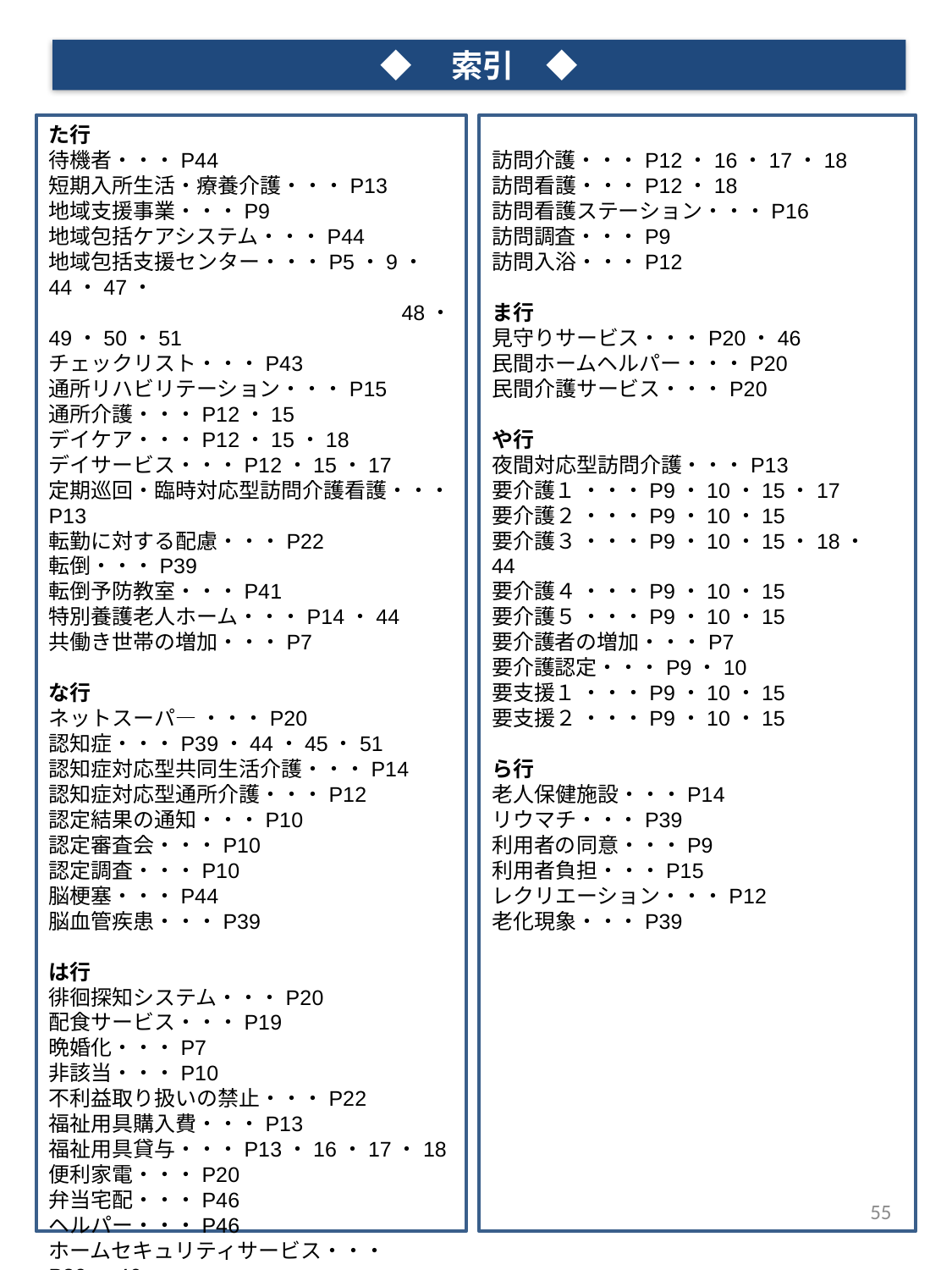

◆　索引　◆

た行
待機者・・・P44
短期入所生活・療養介護・・・P13
地域支援事業・・・P9
地域包括ケアシステム・・・P44
地域包括支援センター・・・P5・9・44・47・
　　　　　　　　　　　　　　　　  48・49・50・51
チェックリスト・・・P43
通所リハビリテーション・・・P15
通所介護・・・P12・15
デイケア・・・P12・15・18
デイサービス・・・P12・15・17
定期巡回・臨時対応型訪問介護看護・・・P13
転勤に対する配慮・・・P22
転倒・・・P39
転倒予防教室・・・P41
特別養護老人ホーム・・・P14・44
共働き世帯の増加・・・P7

な行
ネットスーパ― ・・・P20
認知症・・・P39・44・45・51
認知症対応型共同生活介護・・・P14
認知症対応型通所介護・・・P12
認定結果の通知・・・P10
認定審査会・・・P10
認定調査・・・P10
脳梗塞・・・P44
脳血管疾患・・・P39

は行
徘徊探知システム・・・P20
配食サービス・・・P19
晩婚化・・・P7
非該当・・・P10
不利益取り扱いの禁止・・・P22
福祉用具購入費・・・P13
福祉用具貸与・・・P13・16・17・18
便利家電・・・P20
弁当宅配・・・P46
ヘルパー・・・P46
ホームセキュリティサービス・・・P20・46
ホームヘルパー・・・P12

訪問介護・・・P12・16・17・18
訪問看護・・・P12・18
訪問看護ステーション・・・P16
訪問調査・・・P9
訪問入浴・・・P12

ま行
見守りサービス・・・P20・46
民間ホームヘルパー・・・P20
民間介護サービス・・・P20

や行
夜間対応型訪問介護・・・P13
要介護１ ・・・P9・10・15・17
要介護２ ・・・P9・10・15
要介護３ ・・・P9・10・15・18・44
要介護４ ・・・P9・10・15
要介護５ ・・・P9・10・15
要介護者の増加・・・P7
要介護認定・・・P9・10
要支援１ ・・・P9・10・15
要支援２ ・・・P9・10・15

ら行
老人保健施設・・・P14
リウマチ・・・P39
利用者の同意・・・P9
利用者負担・・・P15
レクリエーション・・・P12
老化現象・・・P39

55